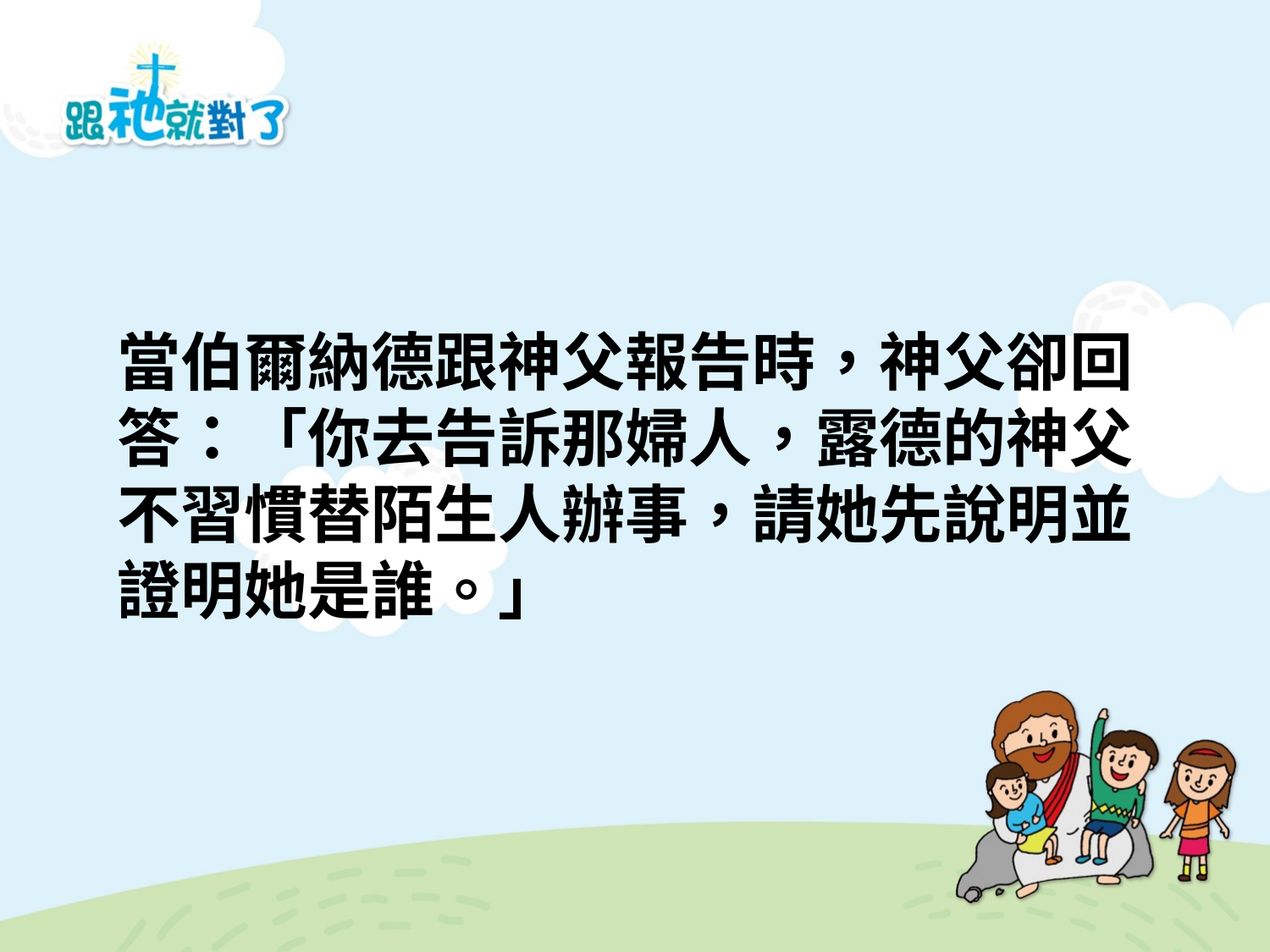

當伯爾納德跟神父報告時，神父卻回答：「你去告訴那婦人，露德的神父不習慣替陌生人辦事，請她先說明並證明她是誰。」